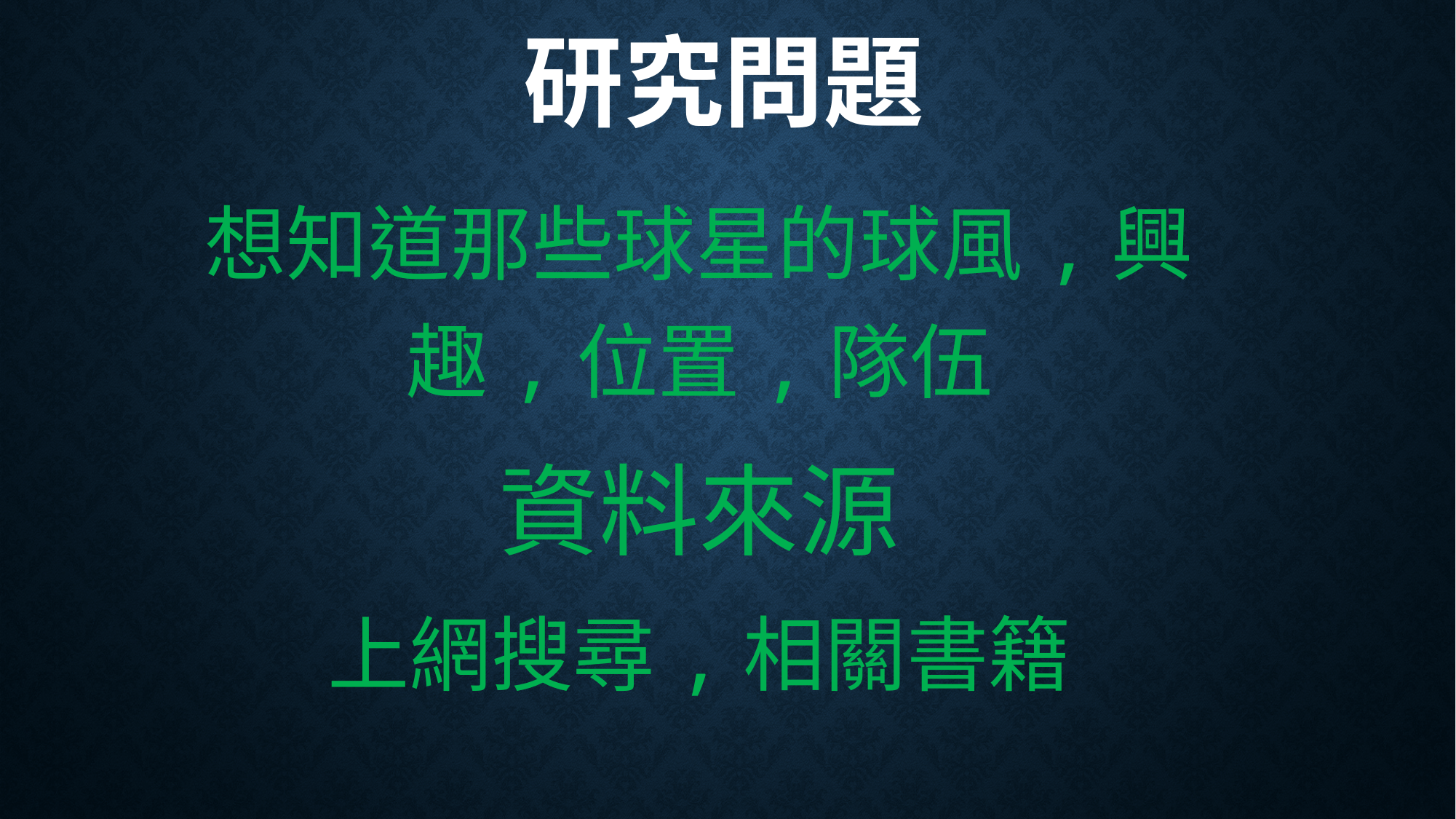

# 研究問題
想知道那些球星的球風,興趣,位置,隊伍
資料來源
上網搜尋,相關書籍